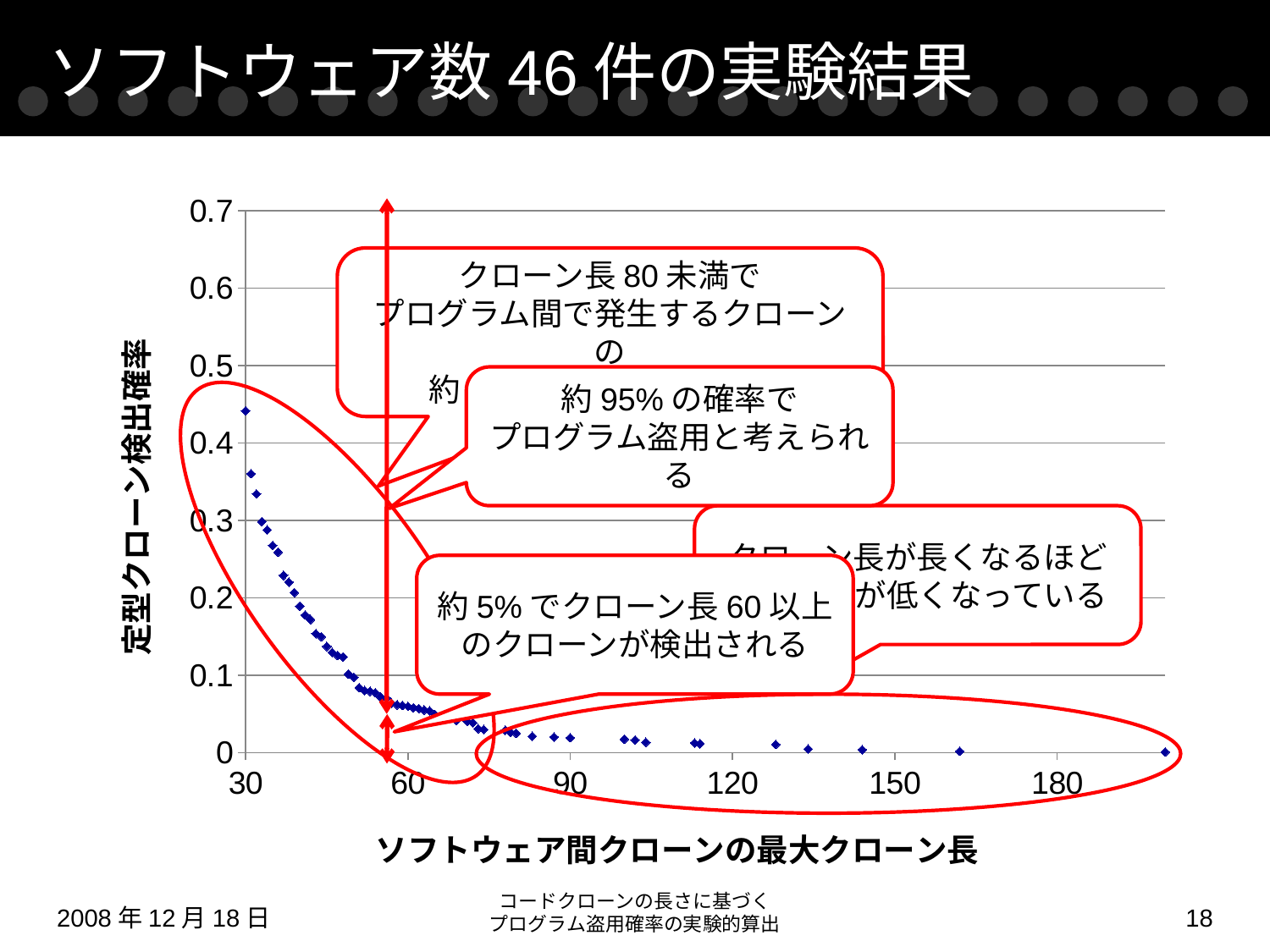

# ソフトウェア数46件の実験結果

### Chart

| Category |  |
|---|---|
約95%の確率で
プログラム盗用と考えられる
クローン長80未満で
プログラム間で発生するクローンの
約95%が検出されている

クローン長が長くなるほど
検出確率が低くなっている

約5%でクローン長60以上のクローンが検出される
コードクローンの長さに基づく
プログラム盗用確率の実験的算出
2008年12月18日
18